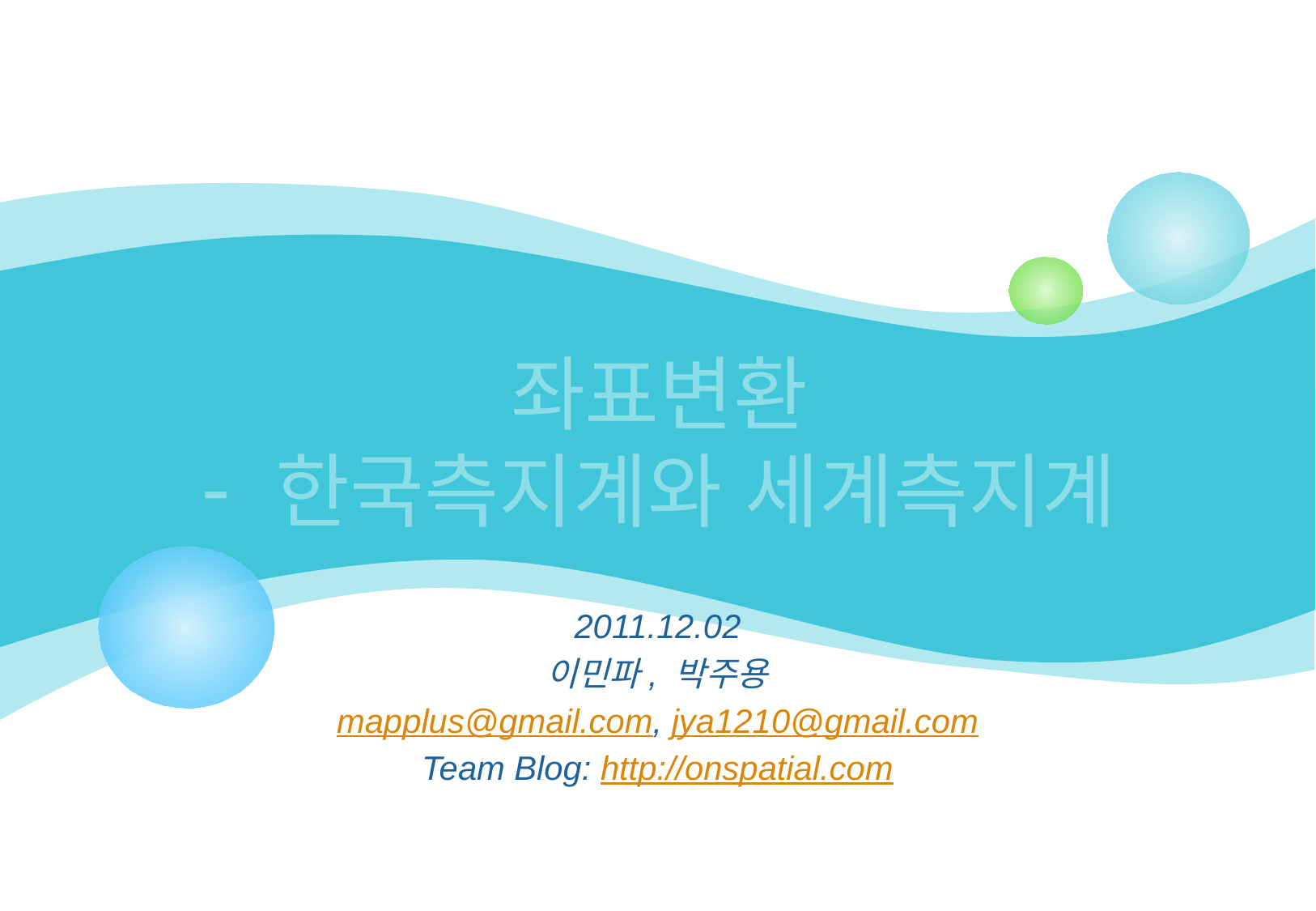

# 좌표변환 - 한국측지계와 세계측지계
2011.12.02
이민파, 박주용
mapplus@gmail.com, jya1210@gmail.com
Team Blog: http://onspatial.com